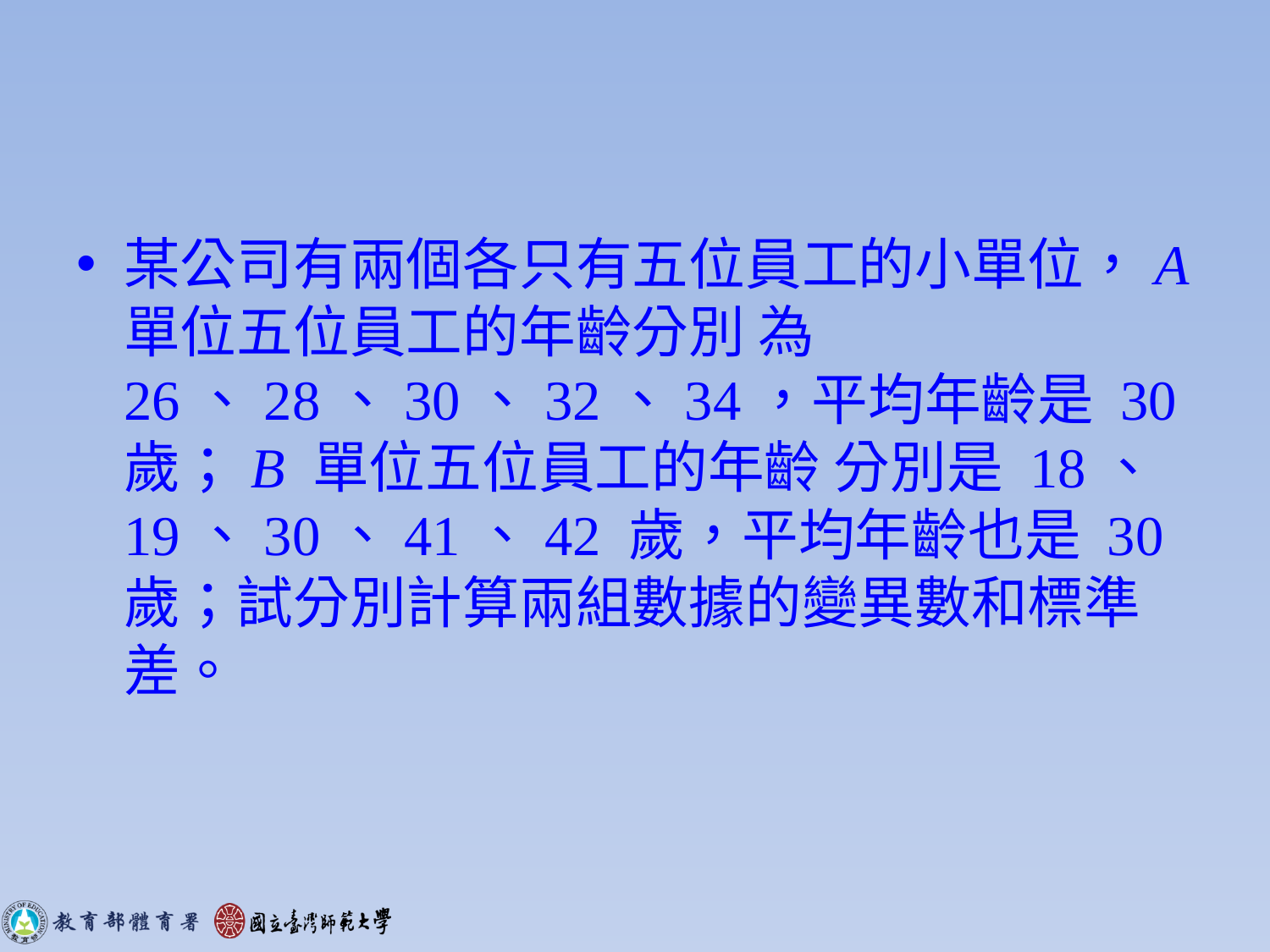

#
某公司有兩個各只有五位員工的小單位，A 單位五位員工的年齡分別 為 26、28、30、32、34，平均年齡是 30 歲；B 單位五位員工的年齡 分別是 18、19、30、41、42 歲，平均年齡也是 30 歲；試分別計算兩組數據的變異數和標準差。